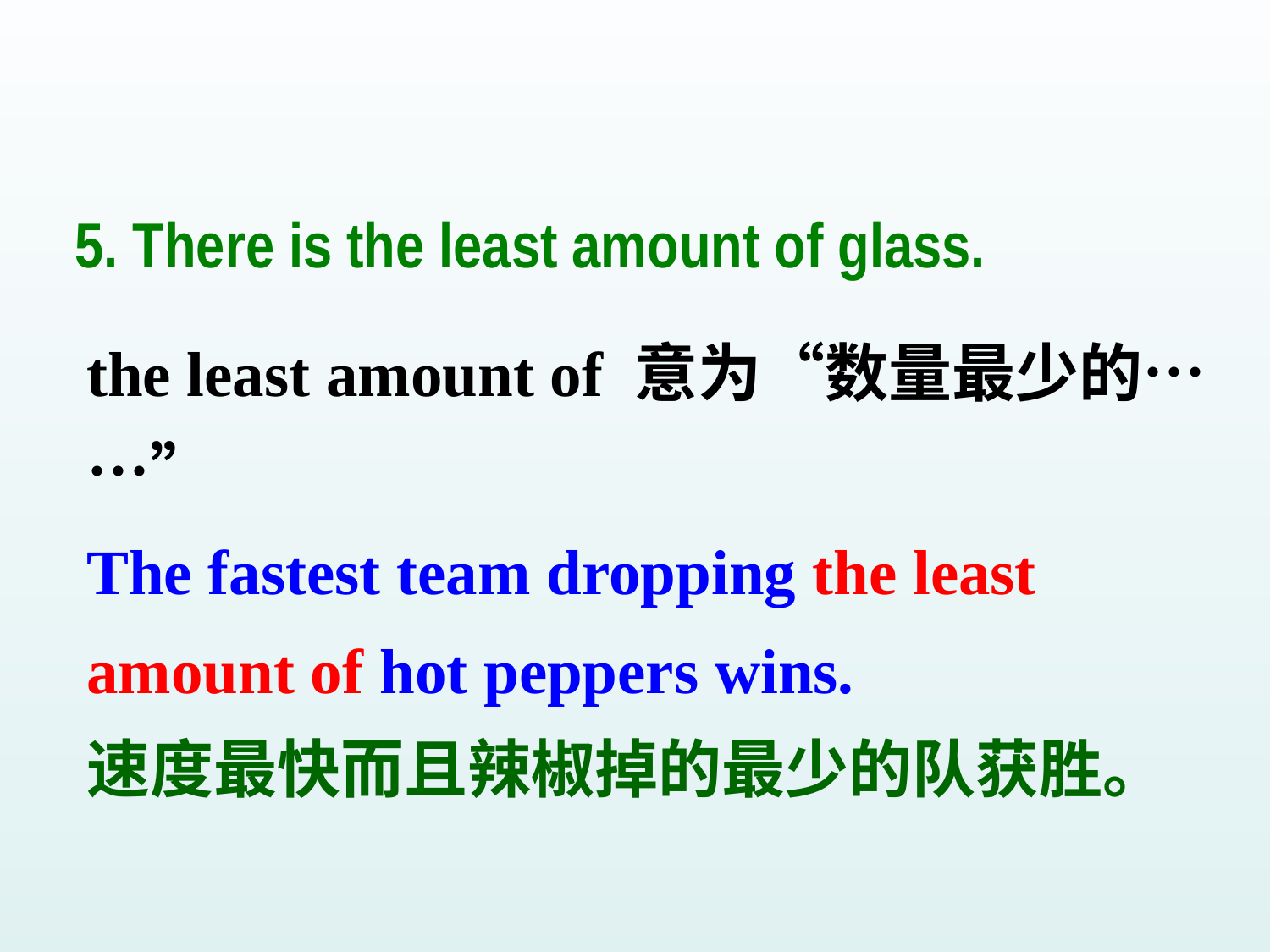

5. There is the least amount of glass.
the least amount of 意为“数量最少的……”
The fastest team dropping the least amount of hot peppers wins.
速度最快而且辣椒掉的最少的队获胜。